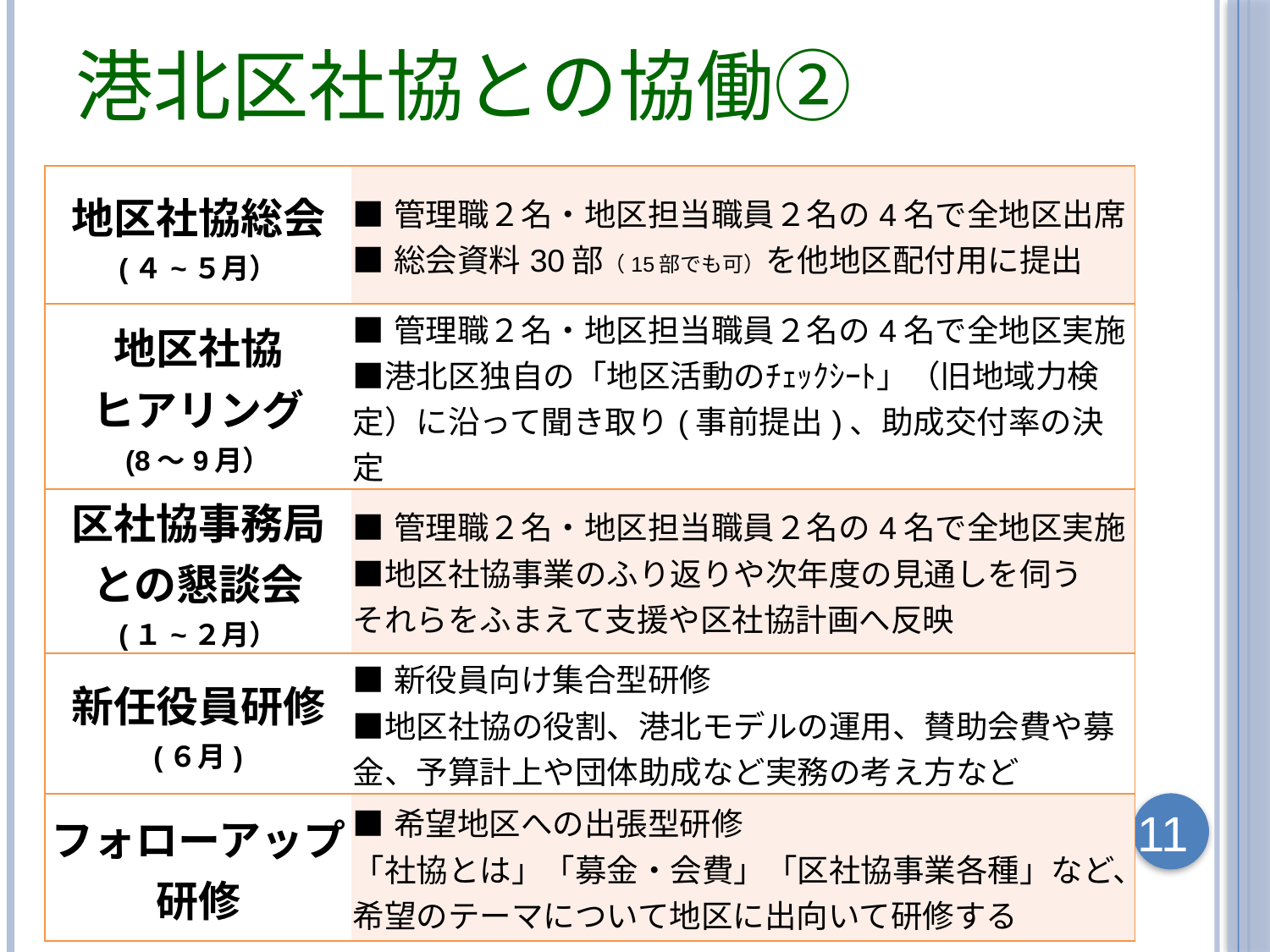

# 港北区社協との協働②
| 地区社協総会 (４~５月） | ■管理職２名・地区担当職員２名の4名で全地区出席 ■総会資料30部（15部でも可）を他地区配付用に提出 |
| --- | --- |
| 地区社協 ヒアリング (8～9月） | ■管理職２名・地区担当職員２名の4名で全地区実施 ■港北区独自の「地区活動のﾁｪｯｸｼｰﾄ」（旧地域力検定）に沿って聞き取り(事前提出)、助成交付率の決定 |
| 区社協事務局 との懇談会 (１~２月） | ■管理職２名・地区担当職員２名の4名で全地区実施 ■地区社協事業のふり返りや次年度の見通しを伺う それらをふまえて支援や区社協計画へ反映 |
| 新任役員研修 (６月) | ■新役員向け集合型研修 ■地区社協の役割、港北モデルの運用、賛助会費や募金、予算計上や団体助成など実務の考え方など |
| フォローアップ 研修 | ■希望地区への出張型研修 「社協とは」「募金・会費」「区社協事業各種」など、希望のテーマについて地区に出向いて研修する |
11